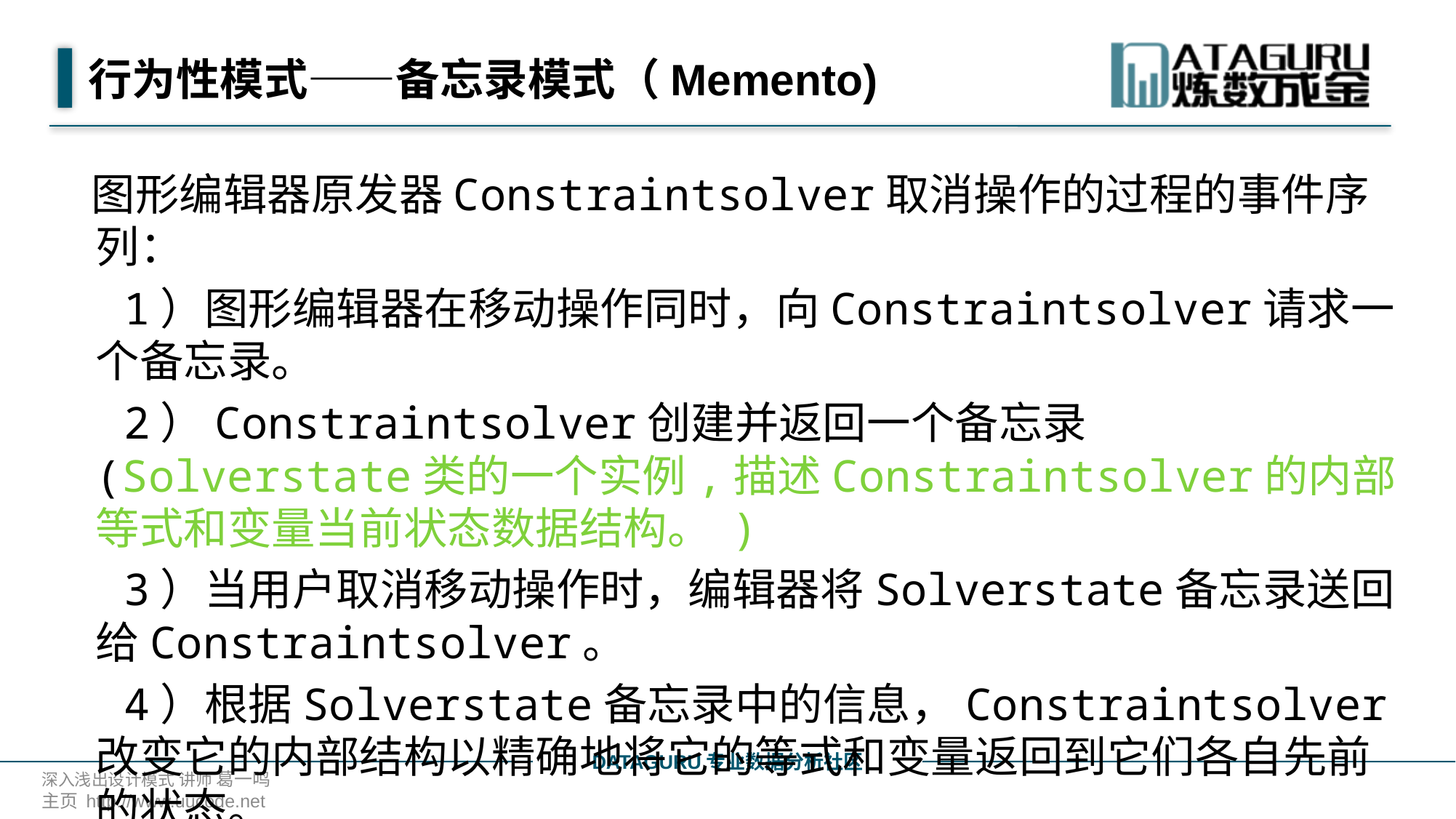

# 行为性模式——备忘录模式（Memento)
 图形编辑器原发器Constraintsolver取消操作的过程的事件序列：
  1）图形编辑器在移动操作同时，向Constraintsolver请求一个备忘录。
  2）Constraintsolver创建并返回一个备忘录(Solverstate类的一个实例,描述Constraintsolver的内部等式和变量当前状态数据结构。 )
  3）当用户取消移动操作时，编辑器将Solverstate备忘录送回给Constraintsolver。
  4）根据Solverstate备忘录中的信息，Constraintsolver改变它的内部结构以精确地将它的等式和变量返回到它们各自先前的状态。